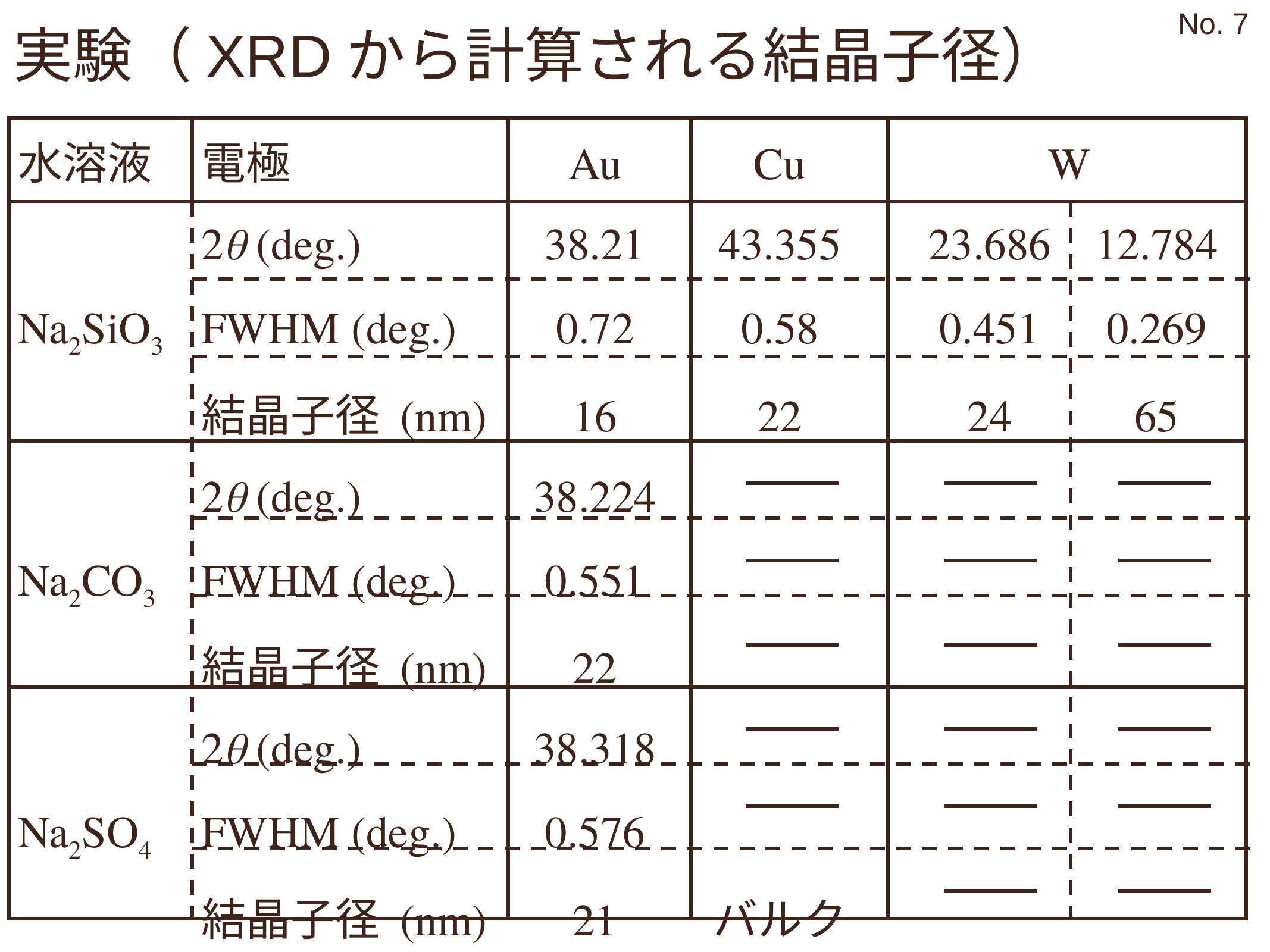

No. 7
実験（XRDから計算される結晶子径）
水溶液	電極	Au	Cu	W
	2θ (deg.)	38.21	43.355	23.686		12.784
Na2SiO3	FWHM (deg.)	0.72	0.58	0.451		0.269
	結晶子径 (nm)	16	22	24		65
	2θ (deg.)	38.224
Na2CO3	FWHM (deg.)	0.551
	結晶子径 (nm)	22
	2θ (deg.)	38.318
Na2SO4	FWHM (deg.)	0.576
	結晶子径 (nm)	21	バルク